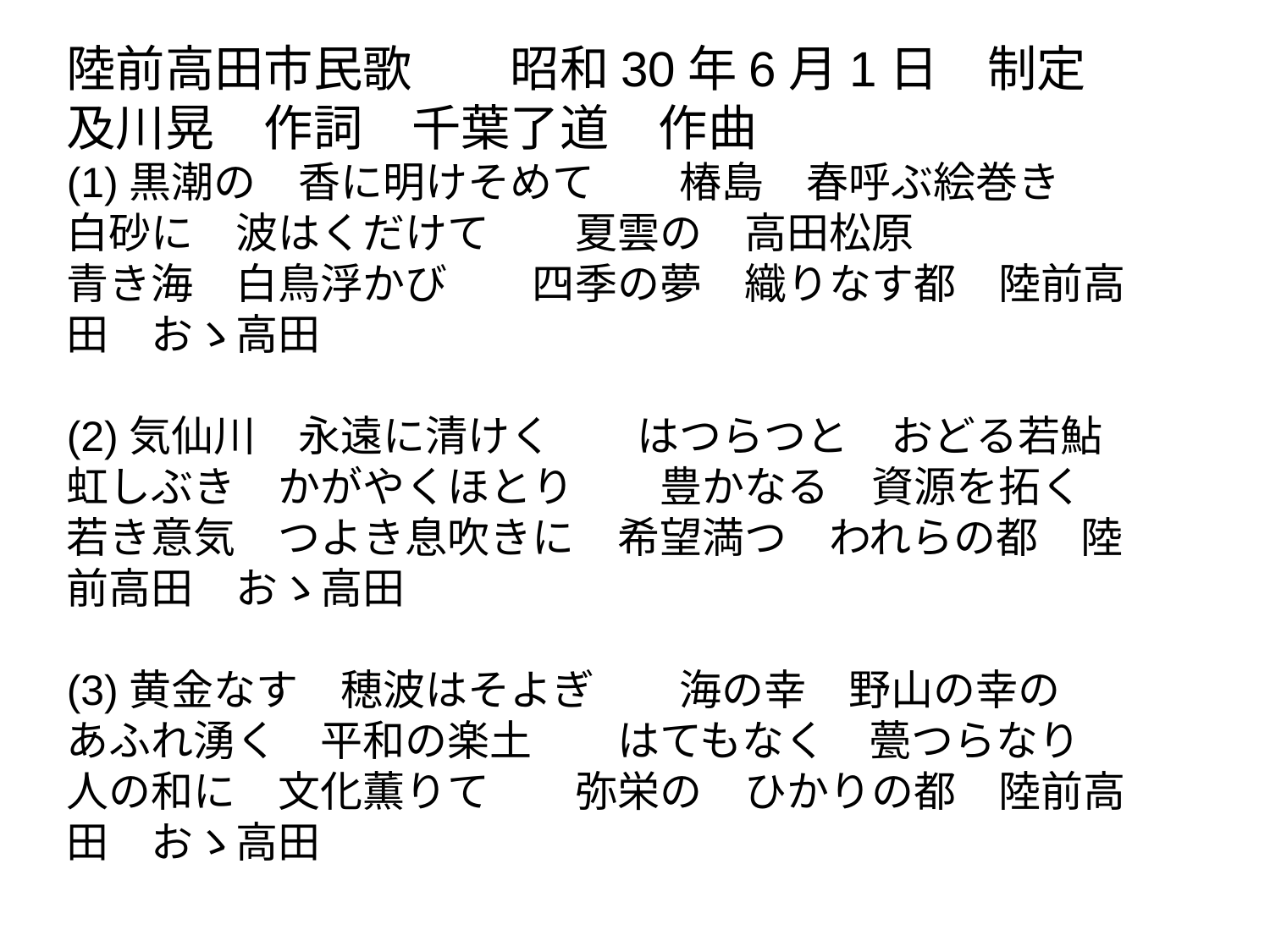

陸前高田市民歌　　昭和30年6月1日　制定　及川晃　作詞　千葉了道　作曲
(1)黒潮の　香に明けそめて　　椿島　春呼ぶ絵巻き
白砂に　波はくだけて　　夏雲の　高田松原
青き海　白鳥浮かび　　四季の夢　織りなす都　陸前高田　おゝ高田

(2)気仙川　永遠に清けく　　はつらつと　おどる若鮎
虹しぶき　かがやくほとり　　豊かなる　資源を拓く
若き意気　つよき息吹きに　希望満つ　われらの都　陸前高田　おゝ高田

(3)黄金なす　穂波はそよぎ　　海の幸　野山の幸の
あふれ湧く　平和の楽土　　はてもなく　甍つらなり
人の和に　文化薫りて　　弥栄の　ひかりの都　陸前高田　おゝ高田